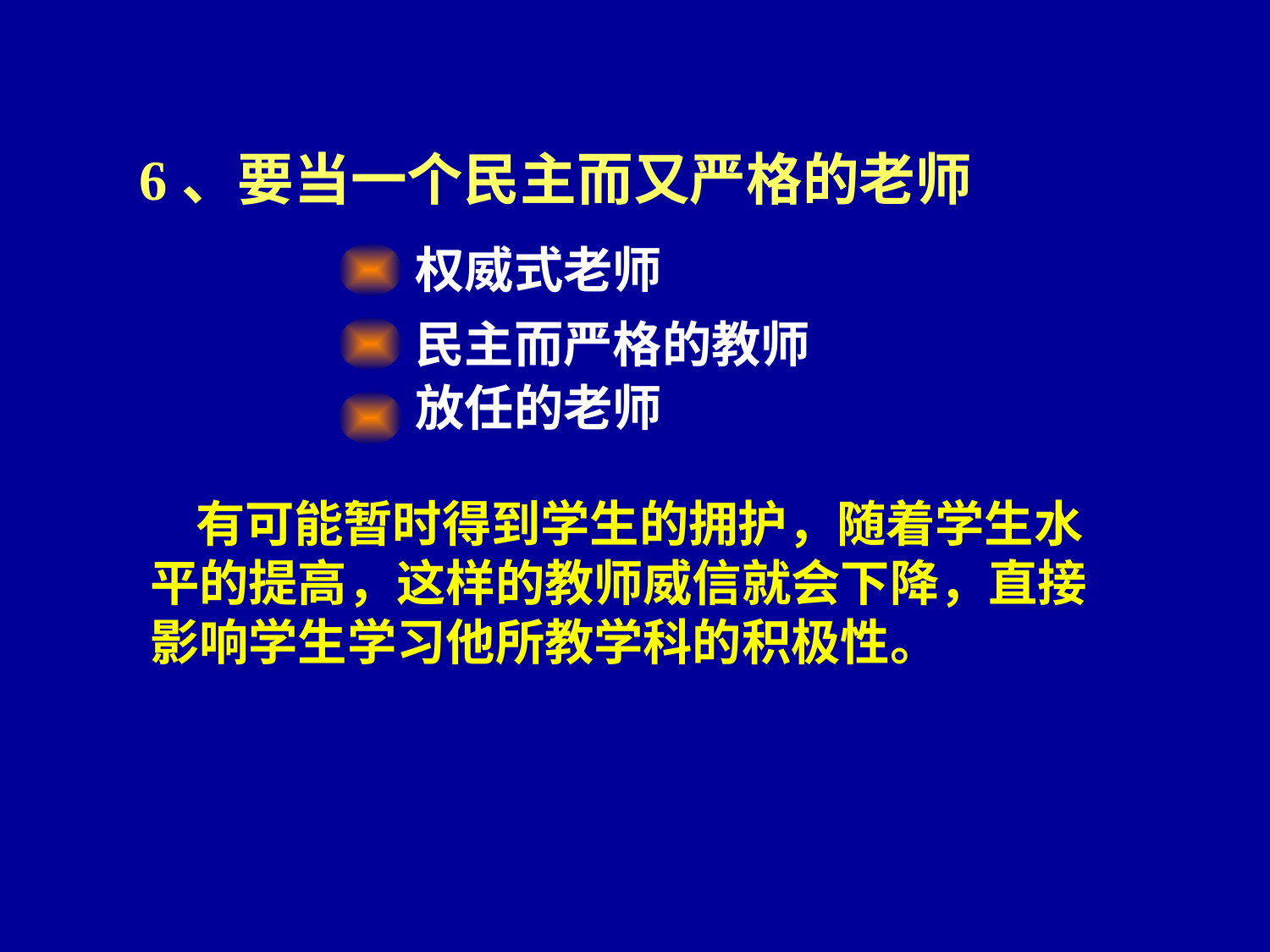

6、要当一个民主而又严格的老师
权威式老师

民主而严格的教师

放任的老师

   有可能暂时得到学生的拥护，随着学生水平的提高，这样的教师威信就会下降，直接影响学生学习他所教学科的积极性。